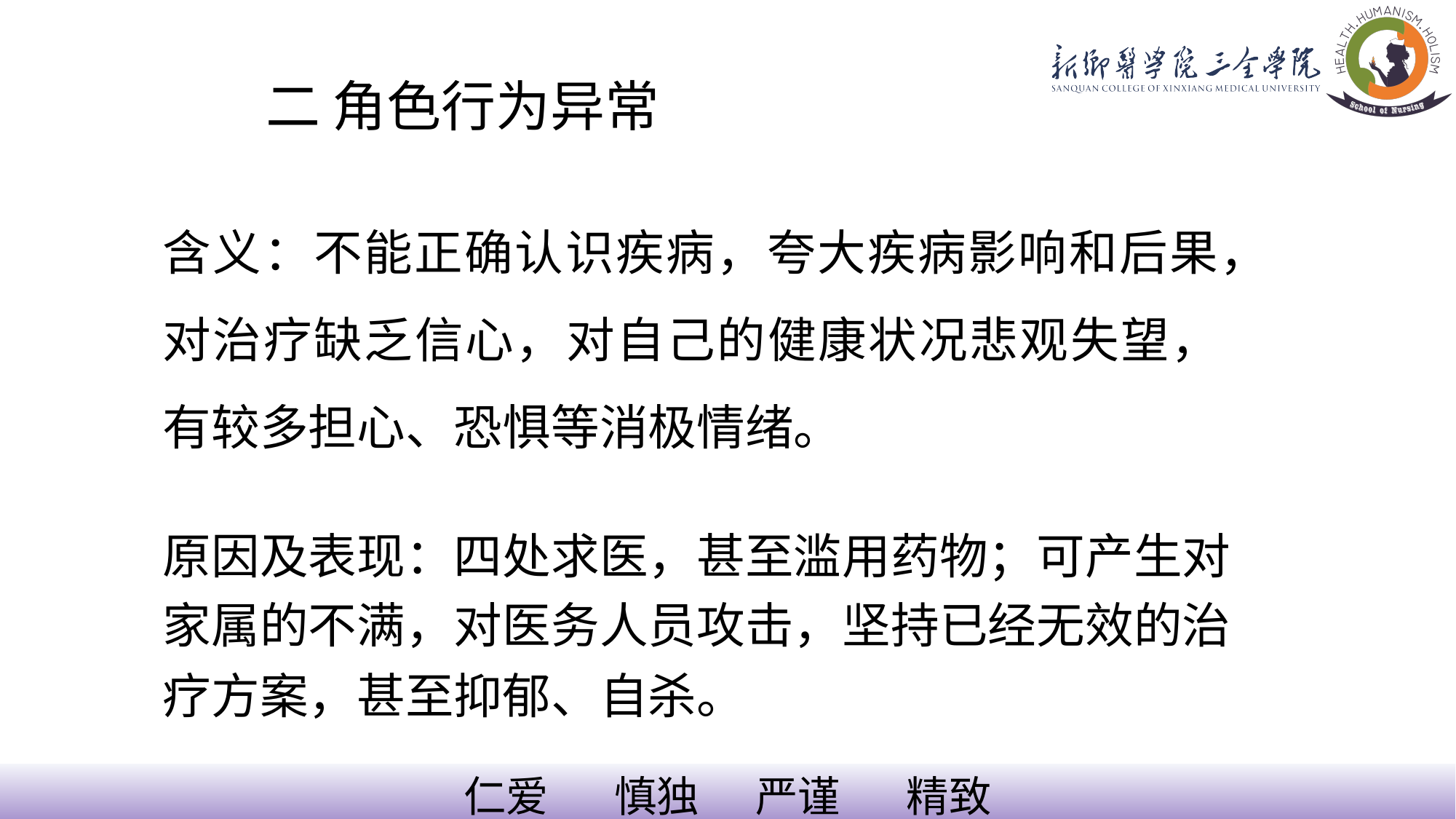

二 角色行为异常
含义：不能正确认识疾病，夸大疾病影响和后果，对治疗缺乏信心，对自己的健康状况悲观失望，有较多担心、恐惧等消极情绪。

原因及表现：四处求医，甚至滥用药物；可产生对家属的不满，对医务人员攻击，坚持已经无效的治疗方案，甚至抑郁、自杀。